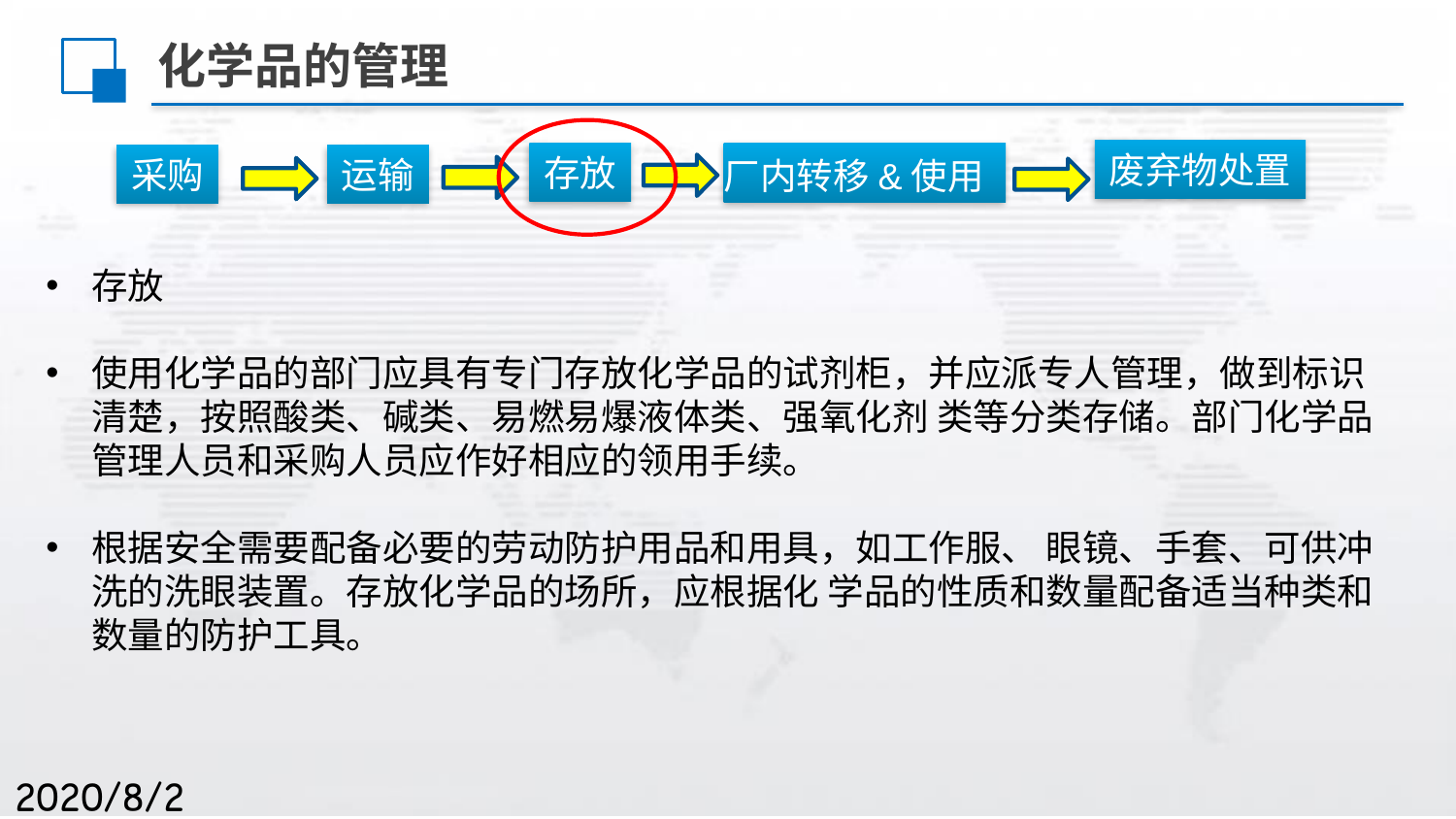

5.1采购
（1）调达科按照《危险化学品清单》上的内容确认化学品性质后，制作相应的采购单从合格供应商进行采购。
（2）采购人员应要求供应商提供 MSDS 化学物质安全数据表以及质量性能等资料。
（3）化学品的MSDS由安全环境科统一审核，并确认包装方式，外包装上明确化学品标识。保存并提供使用部门以便使用部门了解其性质、毒害及污染程度，为采取防范措施提供可靠依据，
。

化学品的管理

废弃物处置
存放

采购
运输

厂内转移&使用
存放

使用化学品的部门应具有专门存放化学品的试剂柜，并应派专人管理，做到标识清楚，按照酸类、碱类、易燃易爆液体类、强氧化剂 类等分类存储。部门化学品管理人员和采购人员应作好相应的领用手续。

根据安全需要配备必要的劳动防护用品和用具，如工作服、 眼镜、手套、可供冲洗的洗眼装置。存放化学品的场所，应根据化 学品的性质和数量配备适当种类和数量的防护工具。

2020/8/2